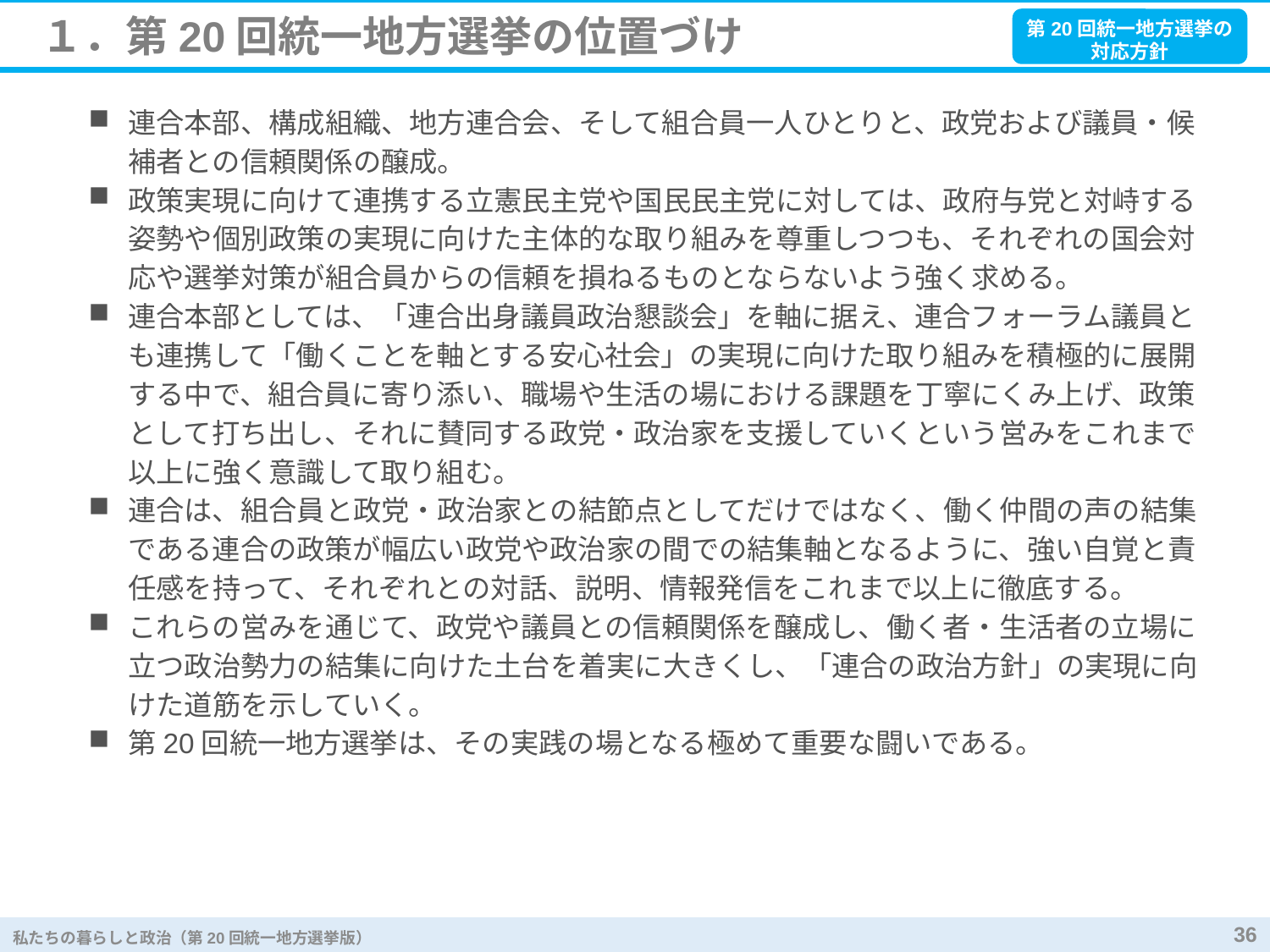

１．第20回統一地方選挙の位置づけ

第20回統一地方選挙の
対応方針
連合本部、構成組織、地方連合会、そして組合員一人ひとりと、政党および議員・候補者との信頼関係の醸成。
政策実現に向けて連携する立憲民主党や国民民主党に対しては、政府与党と対峙する姿勢や個別政策の実現に向けた主体的な取り組みを尊重しつつも、それぞれの国会対応や選挙対策が組合員からの信頼を損ねるものとならないよう強く求める。
連合本部としては、「連合出身議員政治懇談会」を軸に据え、連合フォーラム議員とも連携して「働くことを軸とする安心社会」の実現に向けた取り組みを積極的に展開する中で、組合員に寄り添い、職場や生活の場における課題を丁寧にくみ上げ、政策として打ち出し、それに賛同する政党・政治家を支援していくという営みをこれまで以上に強く意識して取り組む。
連合は、組合員と政党・政治家との結節点としてだけではなく、働く仲間の声の結集である連合の政策が幅広い政党や政治家の間での結集軸となるように、強い自覚と責任感を持って、それぞれとの対話、説明、情報発信をこれまで以上に徹底する。
これらの営みを通じて、政党や議員との信頼関係を醸成し、働く者・生活者の立場に立つ政治勢力の結集に向けた土台を着実に大きくし、「連合の政治方針」の実現に向けた道筋を示していく。
第20回統一地方選挙は、その実践の場となる極めて重要な闘いである。
36
私たちの暮らしと政治（第20回統一地方選挙版）